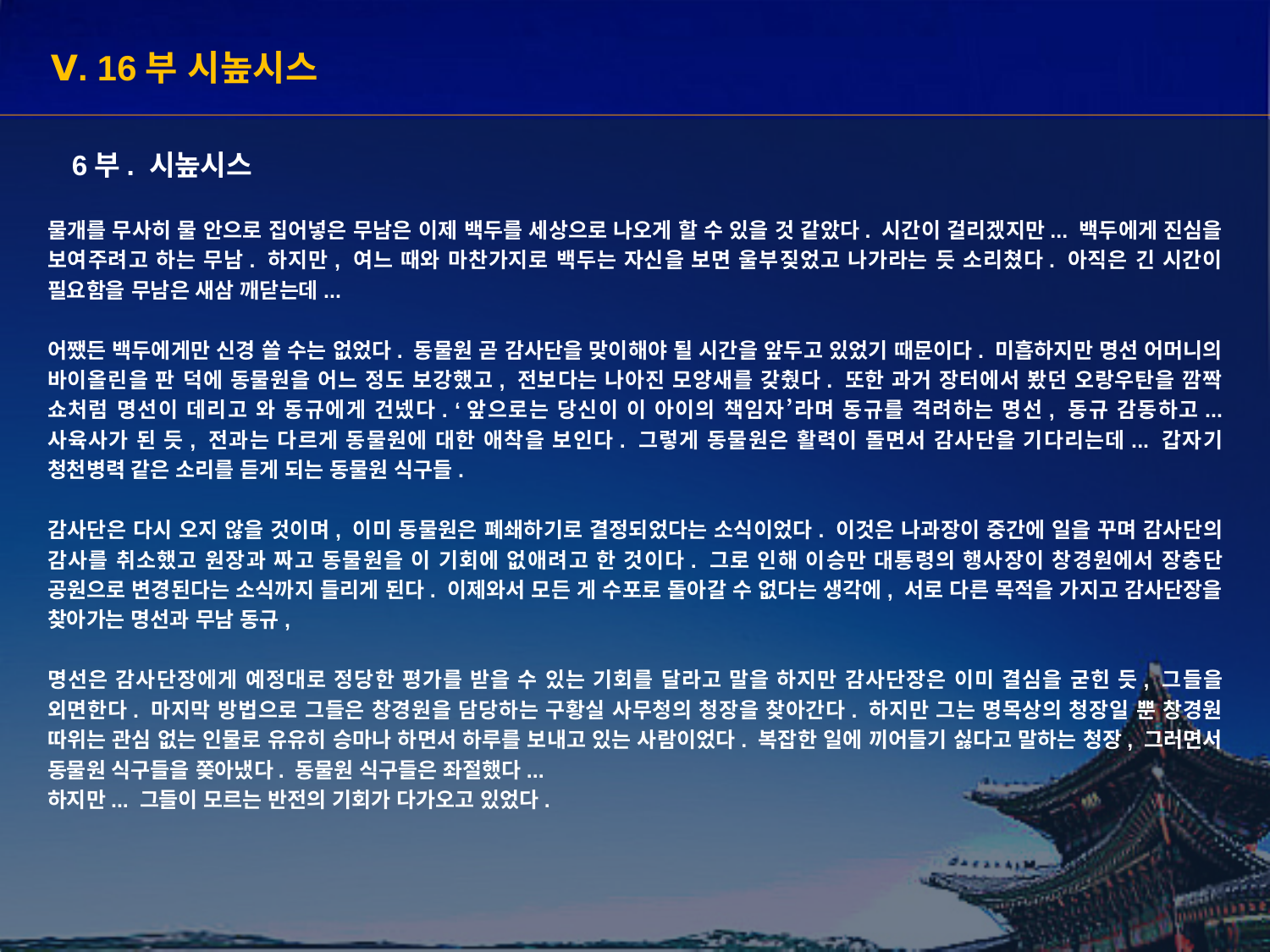

Ⅴ. 16부 시높시스

6부. 시높시스

물개를 무사히 물 안으로 집어넣은 무남은 이제 백두를 세상으로 나오게 할 수 있을 것 같았다. 시간이 걸리겠지만... 백두에게 진심을 보여주려고 하는 무남. 하지만, 여느 때와 마찬가지로 백두는 자신을 보면 울부짖었고 나가라는 듯 소리쳤다. 아직은 긴 시간이 필요함을 무남은 새삼 깨닫는데...

어쨌든 백두에게만 신경 쓸 수는 없었다. 동물원 곧 감사단을 맞이해야 될 시간을 앞두고 있었기 때문이다. 미흡하지만 명선 어머니의 바이올린을 판 덕에 동물원을 어느 정도 보강했고, 전보다는 나아진 모양새를 갖췄다. 또한 과거 장터에서 봤던 오랑우탄을 깜짝 쇼처럼 명선이 데리고 와 동규에게 건넸다. ‘앞으로는 당신이 이 아이의 책임자’라며 동규를 격려하는 명선, 동규 감동하고... 사육사가 된 듯, 전과는 다르게 동물원에 대한 애착을 보인다. 그렇게 동물원은 활력이 돌면서 감사단을 기다리는데... 갑자기 청천병력 같은 소리를 듣게 되는 동물원 식구들.

감사단은 다시 오지 않을 것이며, 이미 동물원은 폐쇄하기로 결정되었다는 소식이었다. 이것은 나과장이 중간에 일을 꾸며 감사단의 감사를 취소했고 원장과 짜고 동물원을 이 기회에 없애려고 한 것이다. 그로 인해 이승만 대통령의 행사장이 창경원에서 장충단 공원으로 변경된다는 소식까지 들리게 된다. 이제와서 모든 게 수포로 돌아갈 수 없다는 생각에, 서로 다른 목적을 가지고 감사단장을 찾아가는 명선과 무남 동규,

명선은 감사단장에게 예정대로 정당한 평가를 받을 수 있는 기회를 달라고 말을 하지만 감사단장은 이미 결심을 굳힌 듯, 그들을 외면한다. 마지막 방법으로 그들은 창경원을 담당하는 구황실 사무청의 청장을 찾아간다. 하지만 그는 명목상의 청장일 뿐 창경원 따위는 관심 없는 인물로 유유히 승마나 하면서 하루를 보내고 있는 사람이었다. 복잡한 일에 끼어들기 싫다고 말하는 청장, 그러면서 동물원 식구들을 쫒아냈다. 동물원 식구들은 좌절했다...
하지만... 그들이 모르는 반전의 기회가 다가오고 있었다.